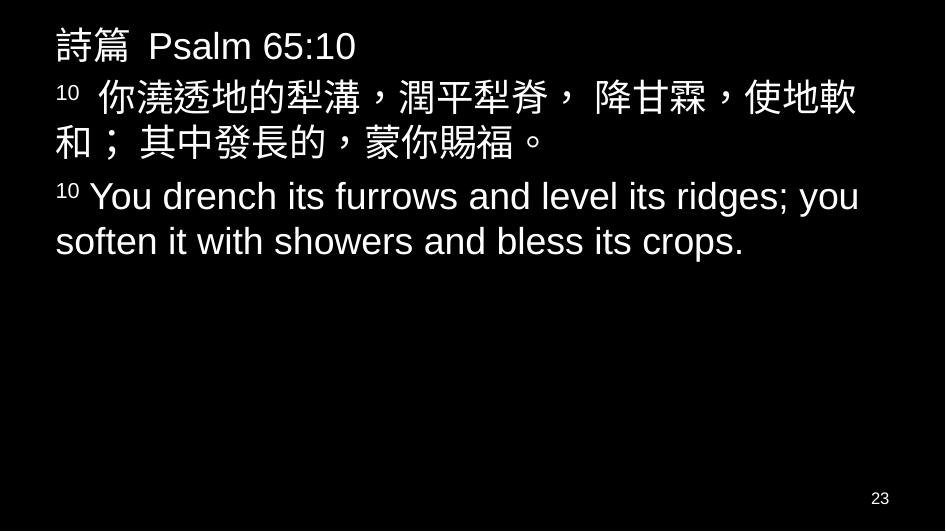

詩篇 Psalm 65:10
10 你澆透地的犁溝，潤平犁脊， 降甘霖，使地軟和； 其中發長的，蒙你賜福。
10 You drench its furrows and level its ridges; you soften it with showers and bless its crops.
23